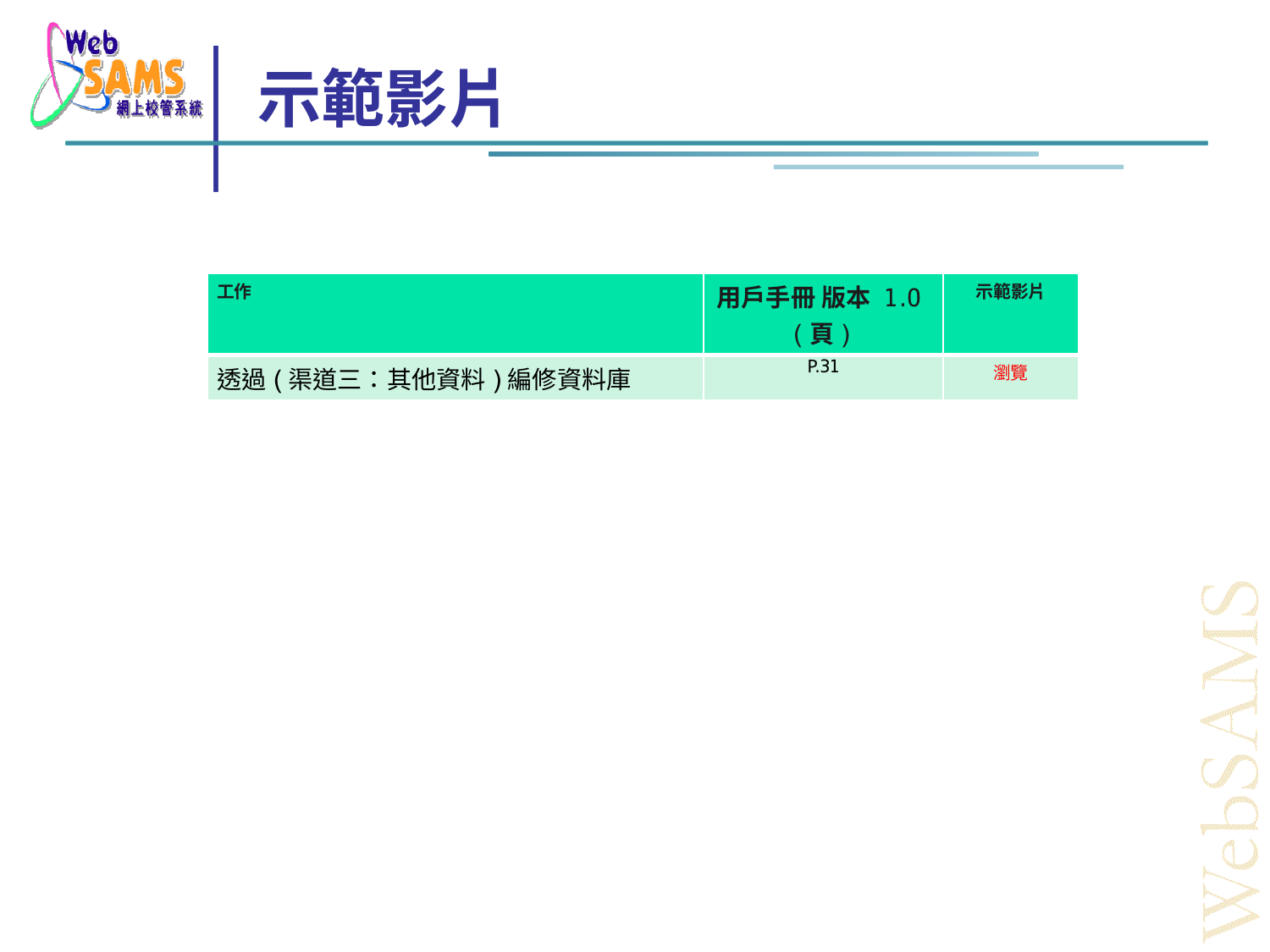

# 示範影片
| 工作 | 用戶手冊 版本 1.0 (頁) | 示範影片 |
| --- | --- | --- |
| 透過(渠道三：其他資料)編修資料庫 | P.31 | 瀏覽 |